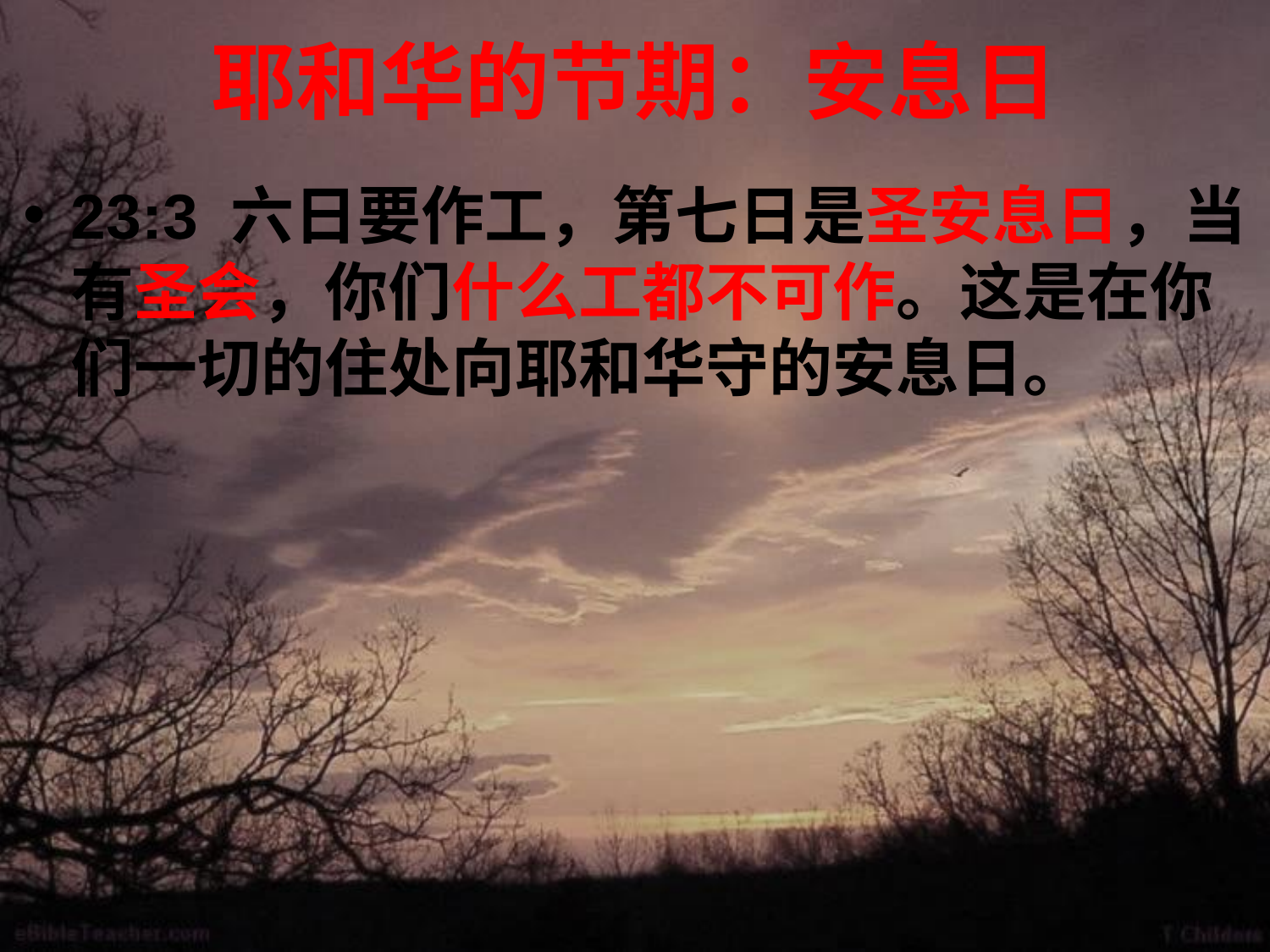

# 耶和华的节期：安息日
23:3 六日要作工，第七日是圣安息日，当有圣会，你们什么工都不可作。这是在你们一切的住处向耶和华守的安息日。